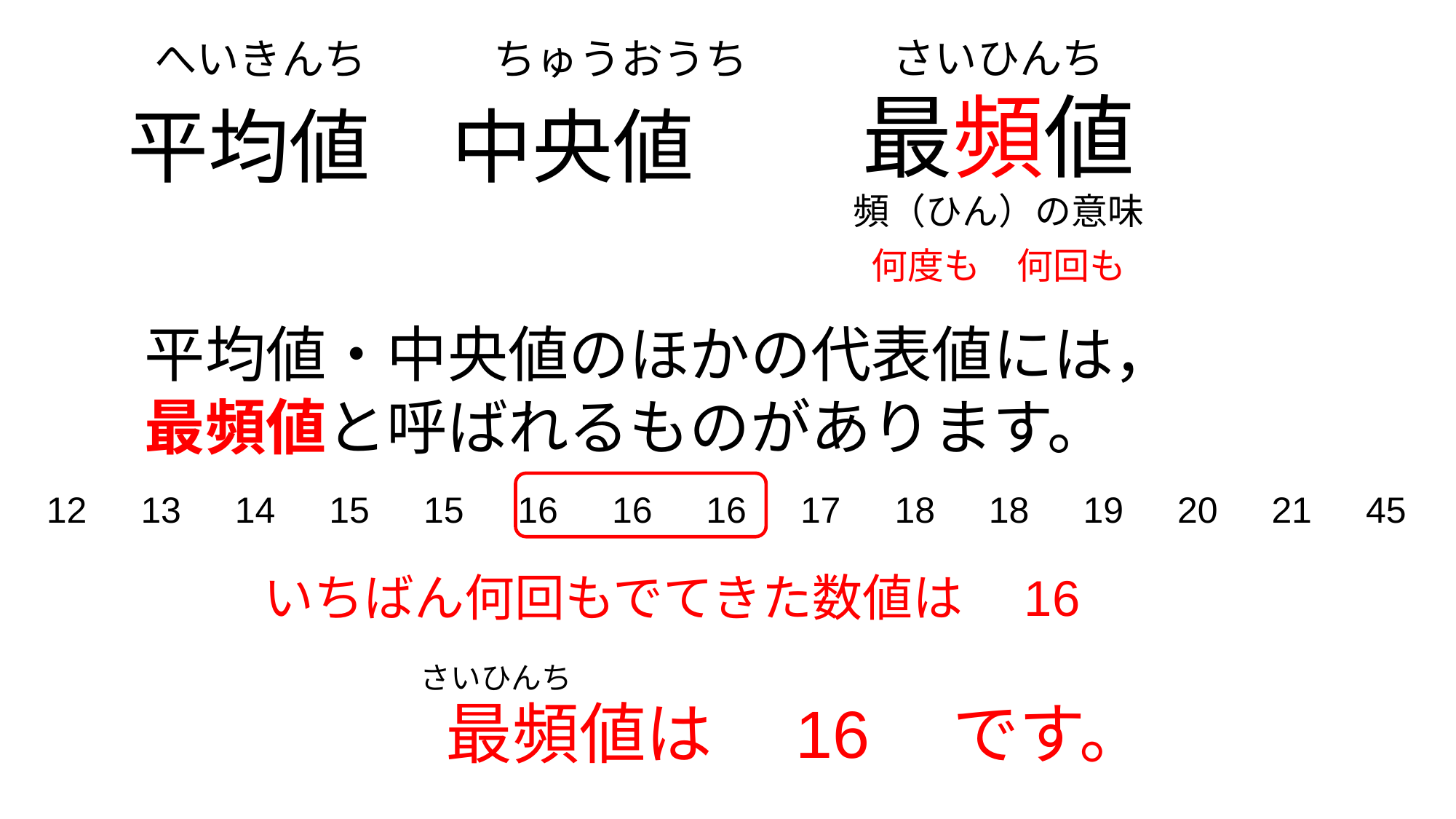

さいひんち
# へいきんち　　　ちゅうおうち
最頻値
平均値　中央値
頻（ひん）の意味
何度も　何回も
平均値・中央値のほかの代表値には，
最頻値と呼ばれるものがあります。

12　13　14　15　15　16　16　16　17　18　18　19　20　21　45
いちばん何回もでてきた数値は　16
さいひんち
最頻値は　16　です。